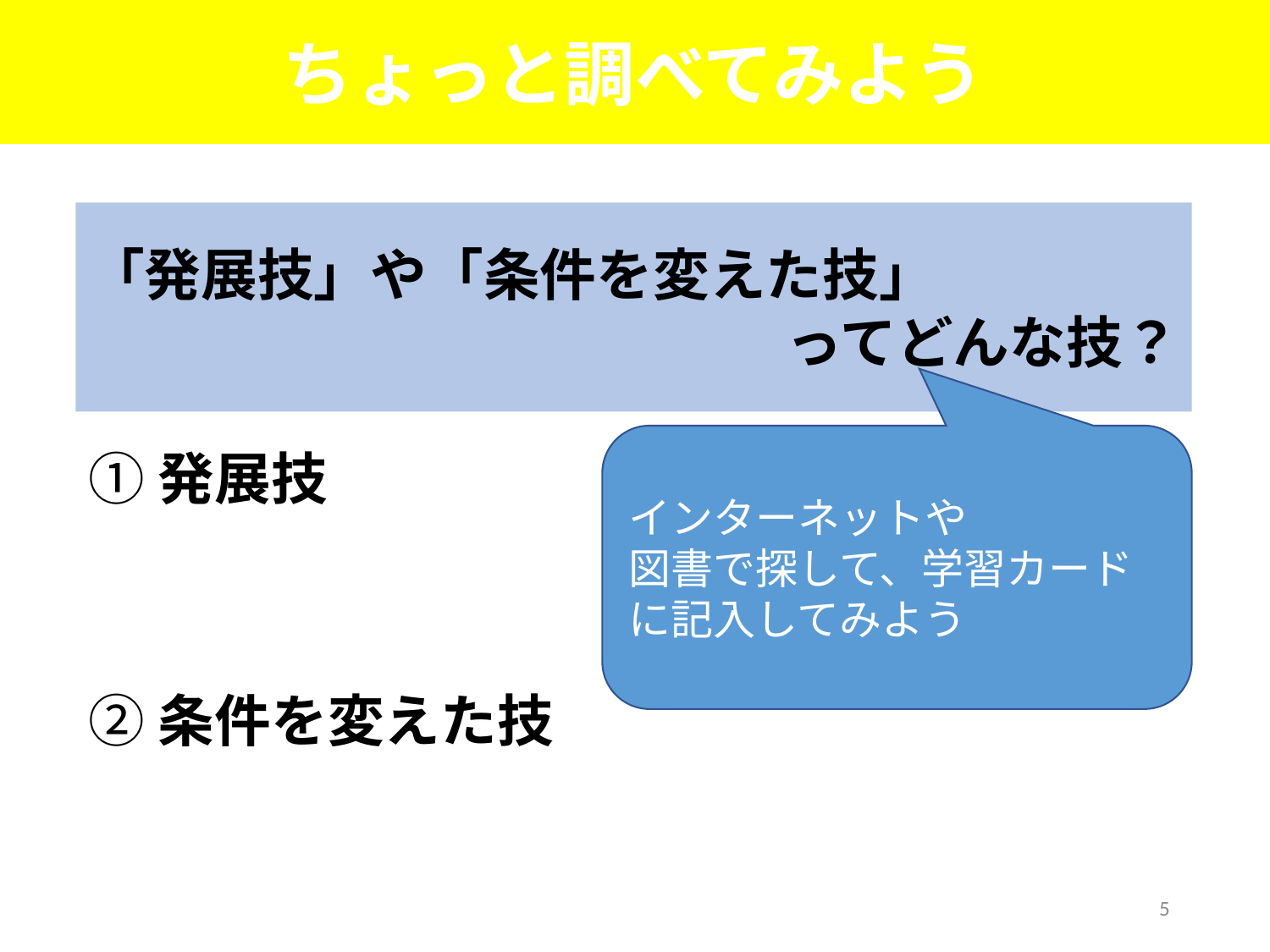

ちょっと調べてみよう
「発展技」や「条件を変えた技」
ってどんな技？
インターネットや
図書で探して、学習カードに記入してみよう
①発展技
②条件を変えた技
5